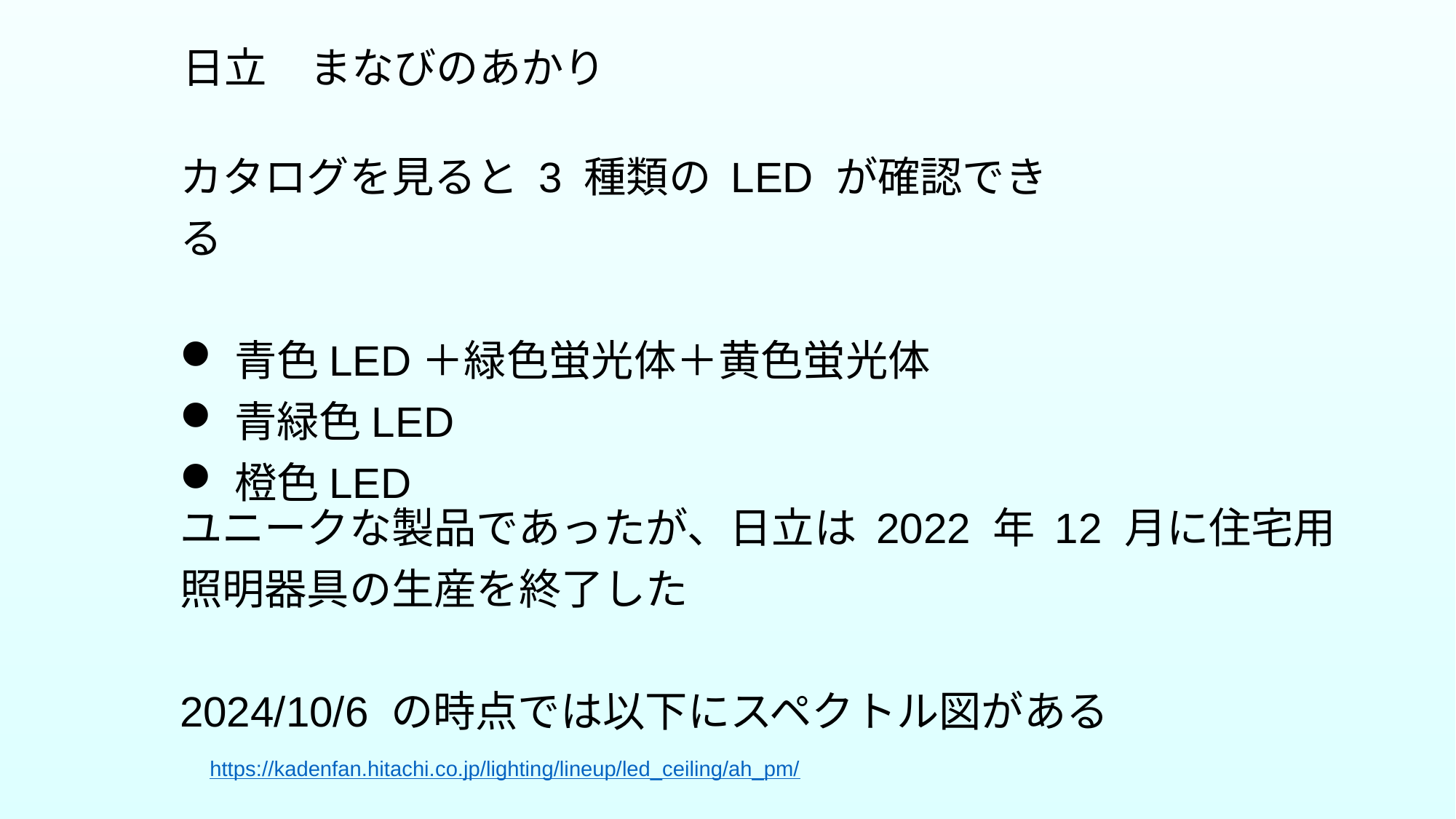

日立　まなびのあかり
カタログを見ると 3 種類の LED が確認できる

青色LED＋緑色蛍光体＋黄色蛍光体
青緑色LED
橙色LED
ユニークな製品であったが、日立は 2022 年 12 月に住宅用照明器具の生産を終了した

2024/10/6 の時点では以下にスペクトル図がある
https://kadenfan.hitachi.co.jp/lighting/lineup/led_ceiling/ah_pm/